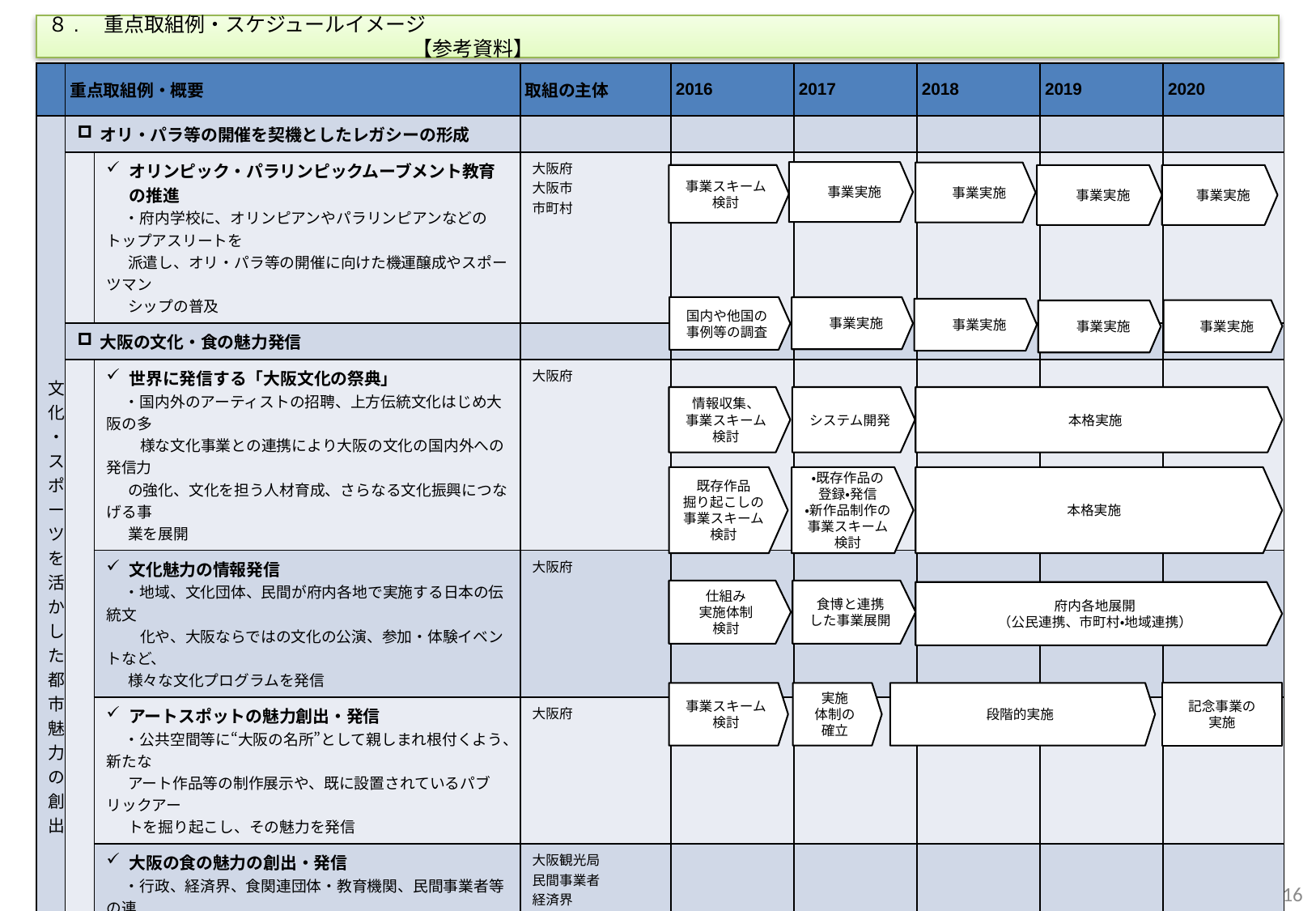

８.　重点取組例・スケジュールイメージ　　　　　　　　　　　　　　　　　　　　　　　　　　　　　　　　　　　　　　　　　　　　　　　　　　　　　　　　　　　【参考資料】
|  | 重点取組例・概要 |  | 取組の主体 | 2016 | 2017 | 2018 | 2019 | 2020 |
| --- | --- | --- | --- | --- | --- | --- | --- | --- |
| 文化・スポーツを活かした都市魅力の創出 | オリ・パラ等の開催を契機としたレガシーの形成 |  |  |  |  |  |  |  |
|  |  | オリンピック・パラリンピックムーブメント教育の推進 ・府内学校に、オリンピアンやパラリンピアンなどのトップアスリートを 派遣し、オリ・パラ等の開催に向けた機運醸成やスポーツマン シップの普及 | 大阪府 大阪市 市町村 |  |  |  |  |  |
|  | 大阪の文化・食の魅力発信 |  |  |  |  |  |  |  |
|  |  | 世界に発信する「大阪文化の祭典」 ・国内外のアーティストの招聘、上方伝統文化はじめ大阪の多 　　 様な文化事業との連携により大阪の文化の国内外への発信力 の強化、文化を担う人材育成、さらなる文化振興につなげる事 業を展開 | 大阪府 |  |  |  |  |  |
|  |  | 文化魅力の情報発信 ・地域、文化団体、民間が府内各地で実施する日本の伝統文 　　 化や、大阪ならではの文化の公演、参加・体験イベントなど、 様々な文化プログラムを発信 | 大阪府 |  |  |  |  |  |
|  |  | アートスポットの魅力創出・発信 ・公共空間等に“大阪の名所”として親しまれ根付くよう、新たな アート作品等の制作展示や、既に設置されているパブリックアー トを掘り起こし、その魅力を発信 | 大阪府 |  |  |  |  |  |
|  |  | 大阪の食の魅力の創出・発信 ・行政、経済界、食関連団体・教育機関、民間事業者等の連 携・事業協力による大阪の食の魅力を創出、発信 | 大阪観光局 民間事業者 経済界 大阪府 |  |  |  |  |  |
|  |  | 誰もが楽しめる芸術活動の促進 　　・オリパラに向けて、吹奏楽を通じて誰もが参加できる芸術文化 活動の機会の創出と観光・交流人口の拡大につながる“大阪 ならでは”のリーディング事業を展開 | 大阪市 |  |  |  |  |  |
　事業実施
　事業実施
事業スキーム
検討
　事業実施
　事業実施
国内や他国の事例等の調査
　事業実施
　事業実施
　事業実施
　事業実施
情報収集、
事業スキーム検討
システム開発
本格実施
既存作品
掘り起こしの事業スキーム検討
・既存作品の
登録・発信
・新作品制作の事業スキーム検討
本格実施
仕組み
実施体制
検討
食博と連携
した事業展開
府内各地展開
（公民連携、市町村・地域連携）
事業スキーム検討
実施
体制の
確立
段階的実施
記念事業の
実施
16